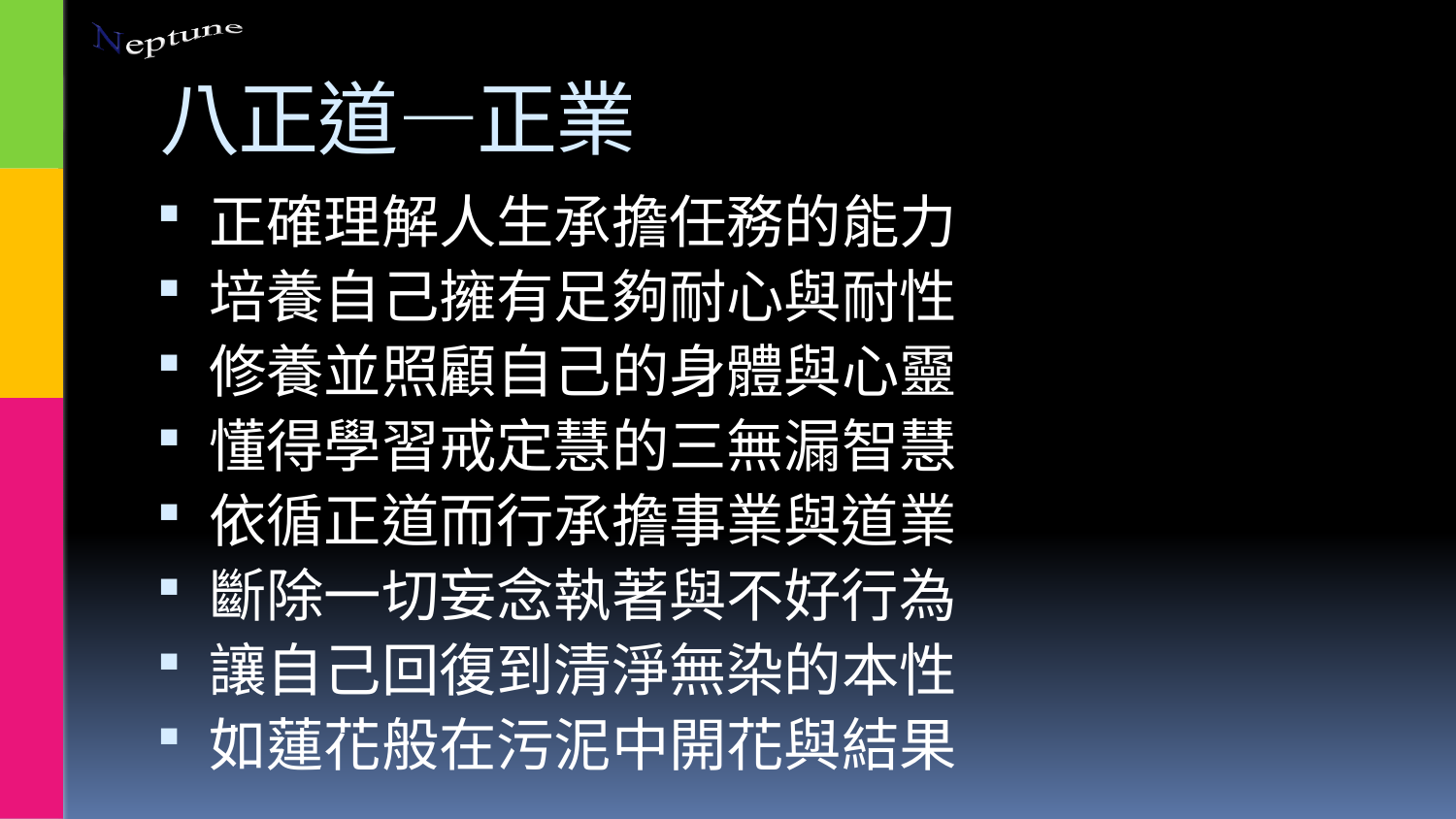

# 八正道—正業
正確理解人生承擔任務的能力
培養自己擁有足夠耐心與耐性
修養並照顧自己的身體與心靈
懂得學習戒定慧的三無漏智慧
依循正道而行承擔事業與道業
斷除一切妄念執著與不好行為
讓自己回復到清淨無染的本性
如蓮花般在污泥中開花與結果